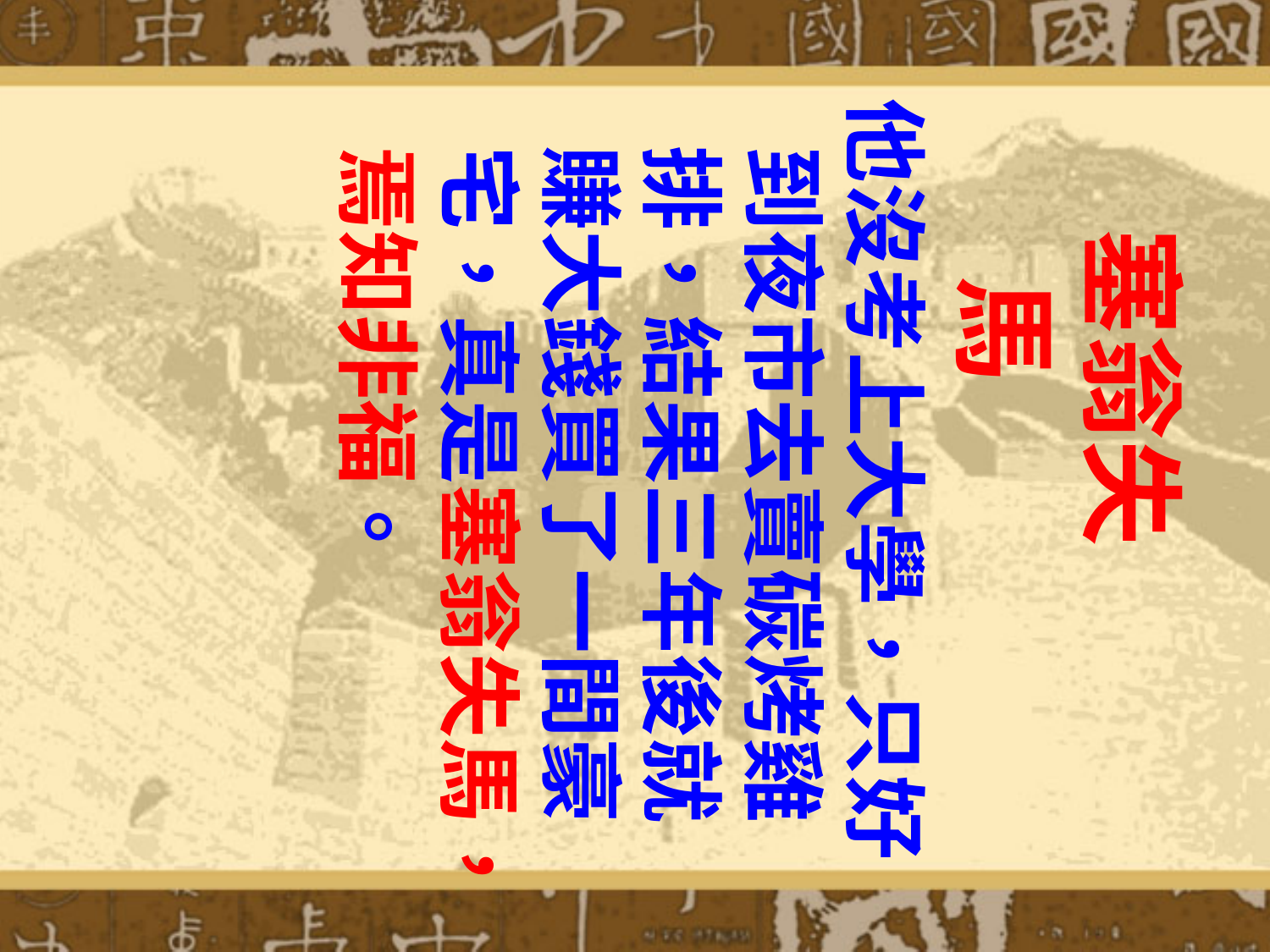

他沒考上大學，只好到夜市去賣碳烤雞排，結果三年後就賺大錢買了一間豪宅，真是塞翁失馬，焉知非福。
塞翁失馬